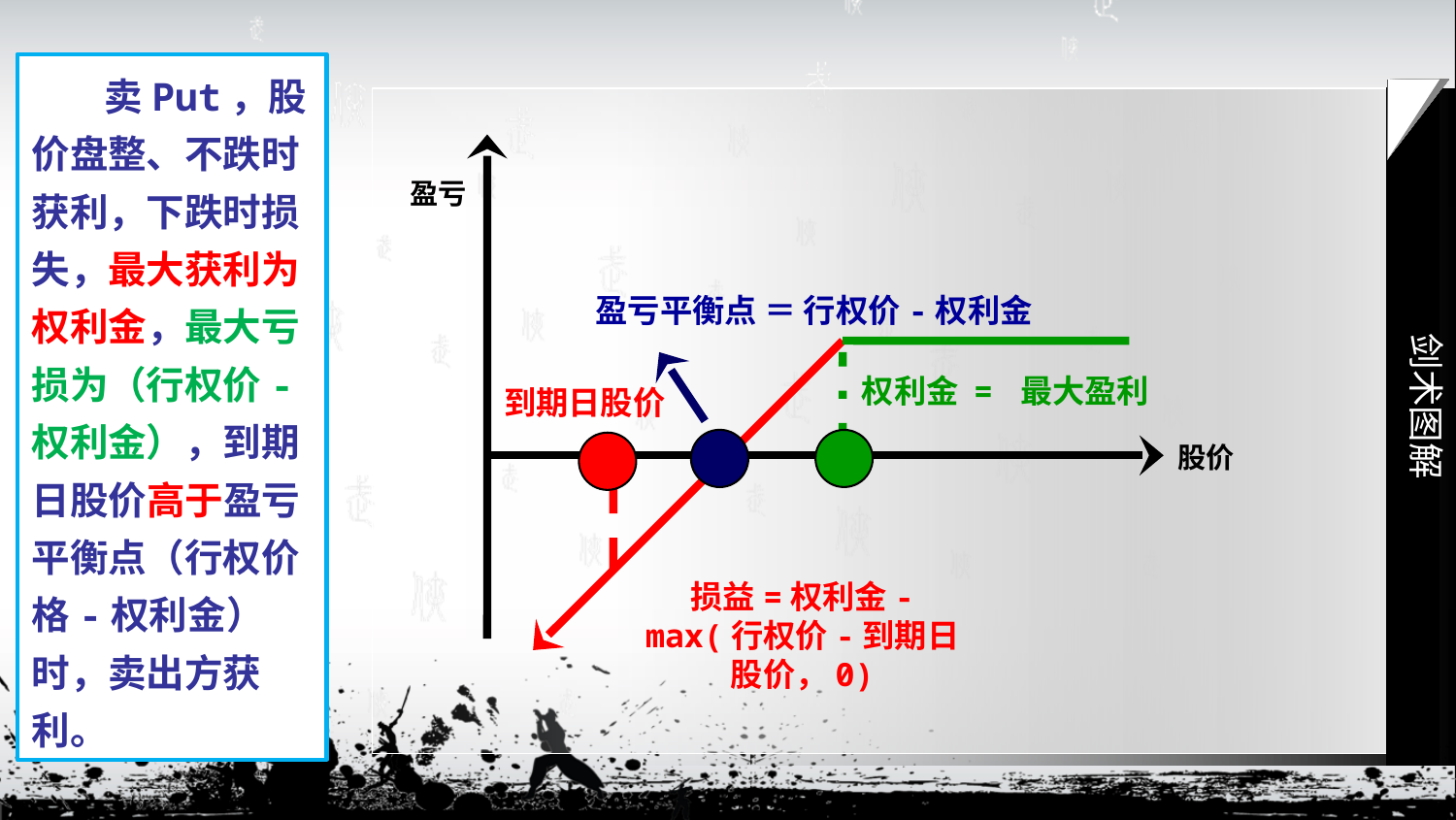

卖Put，股价盘整、不跌时获利，下跌时损失，最大获利为权利金，最大亏损为（行权价-权利金），到期日股价高于盈亏平衡点（行权价格-权利金）时，卖出方获利。

剑术图解

盈亏
盈亏平衡点 ＝ 行权价-权利金

权利金 = 最大盈利

到期日股价

股价

损益=权利金-max(行权价-到期日股价，0)